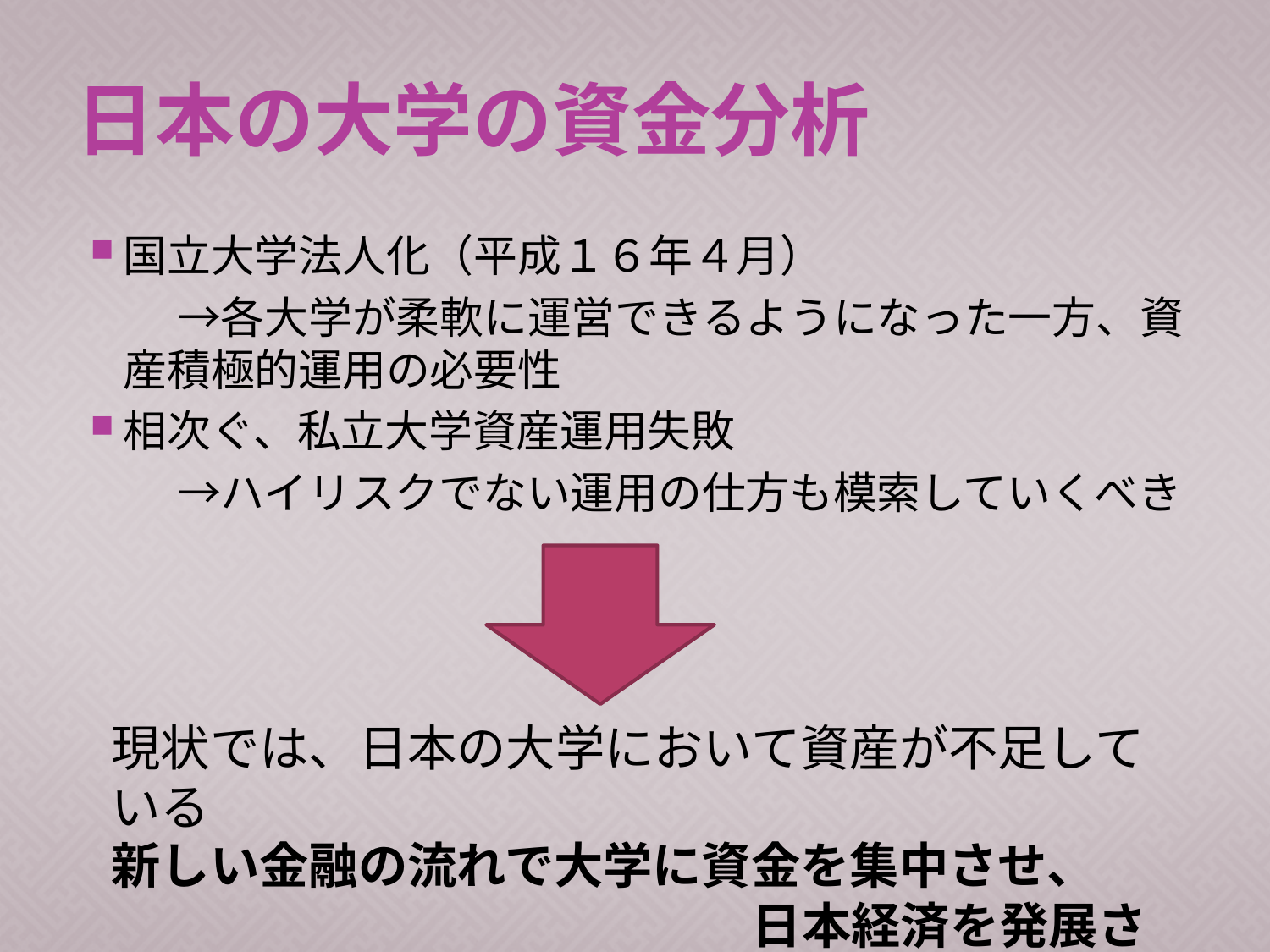

# 日本の大学の資金分析
国立大学法人化（平成１６年４月）
　　→各大学が柔軟に運営できるようになった一方、資産積極的運用の必要性
相次ぐ、私立大学資産運用失敗
　　→ハイリスクでない運用の仕方も模索していくべき

現状では、日本の大学において資産が不足している
新しい金融の流れで大学に資金を集中させ、
　　　　　　　　　　　　　日本経済を発展させていこう